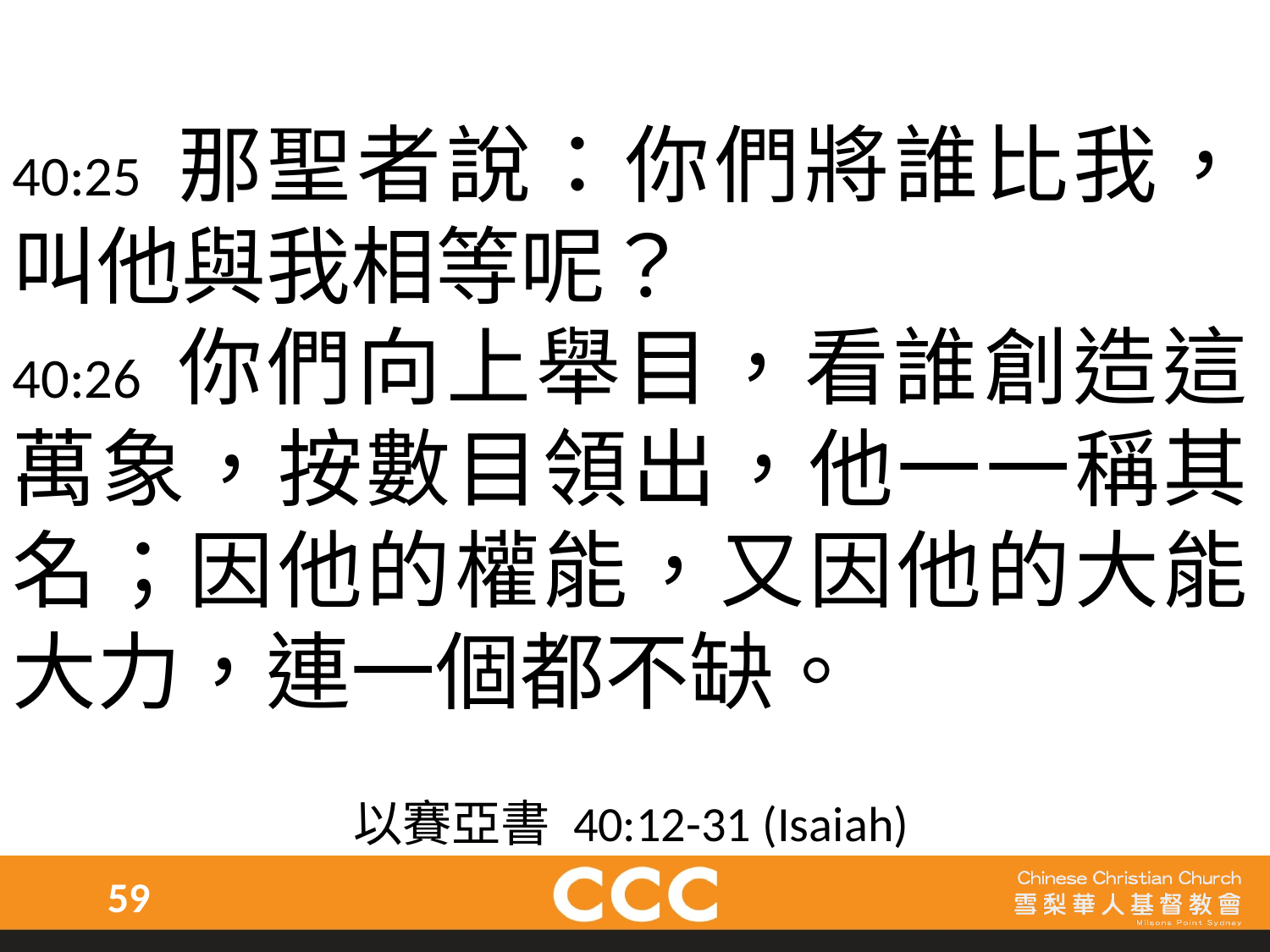

40:25 那聖者說：你們將誰比我，叫他與我相等呢？
40:26 你們向上舉目，看誰創造這萬象，按數目領出，他一一稱其名；因他的權能，又因他的大能大力，連一個都不缺。
以賽亞書 40:12-31 (Isaiah)
59